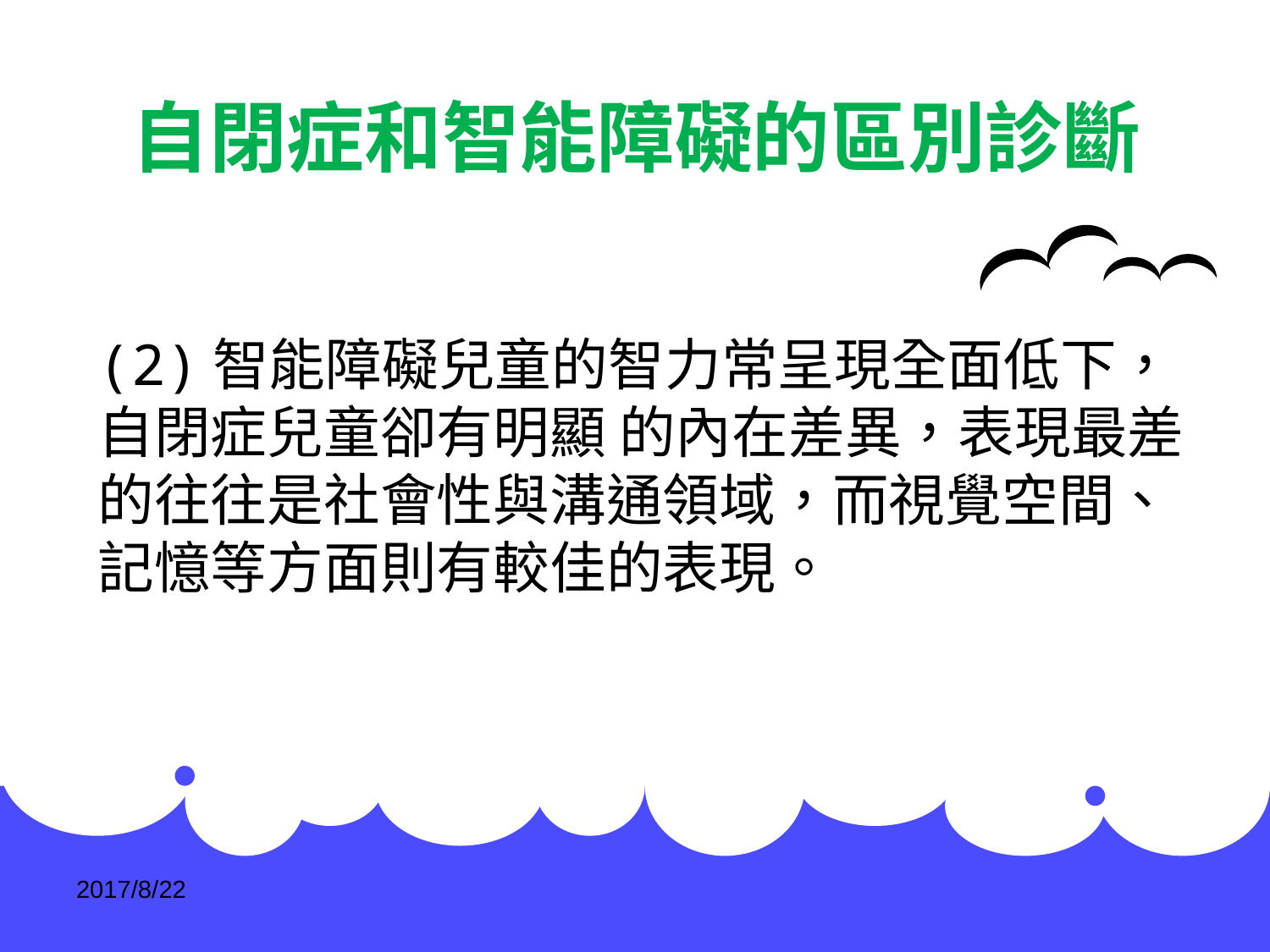

# 自閉症和智能障礙的區別診斷
(2)智能障礙兒童的智力常呈現全面低下，自閉症兒童卻有明顯 的內在差異，表現最差的往往是社會性與溝通領域，而視覺空間、記憶等方面則有較佳的表現。
2017/8/22